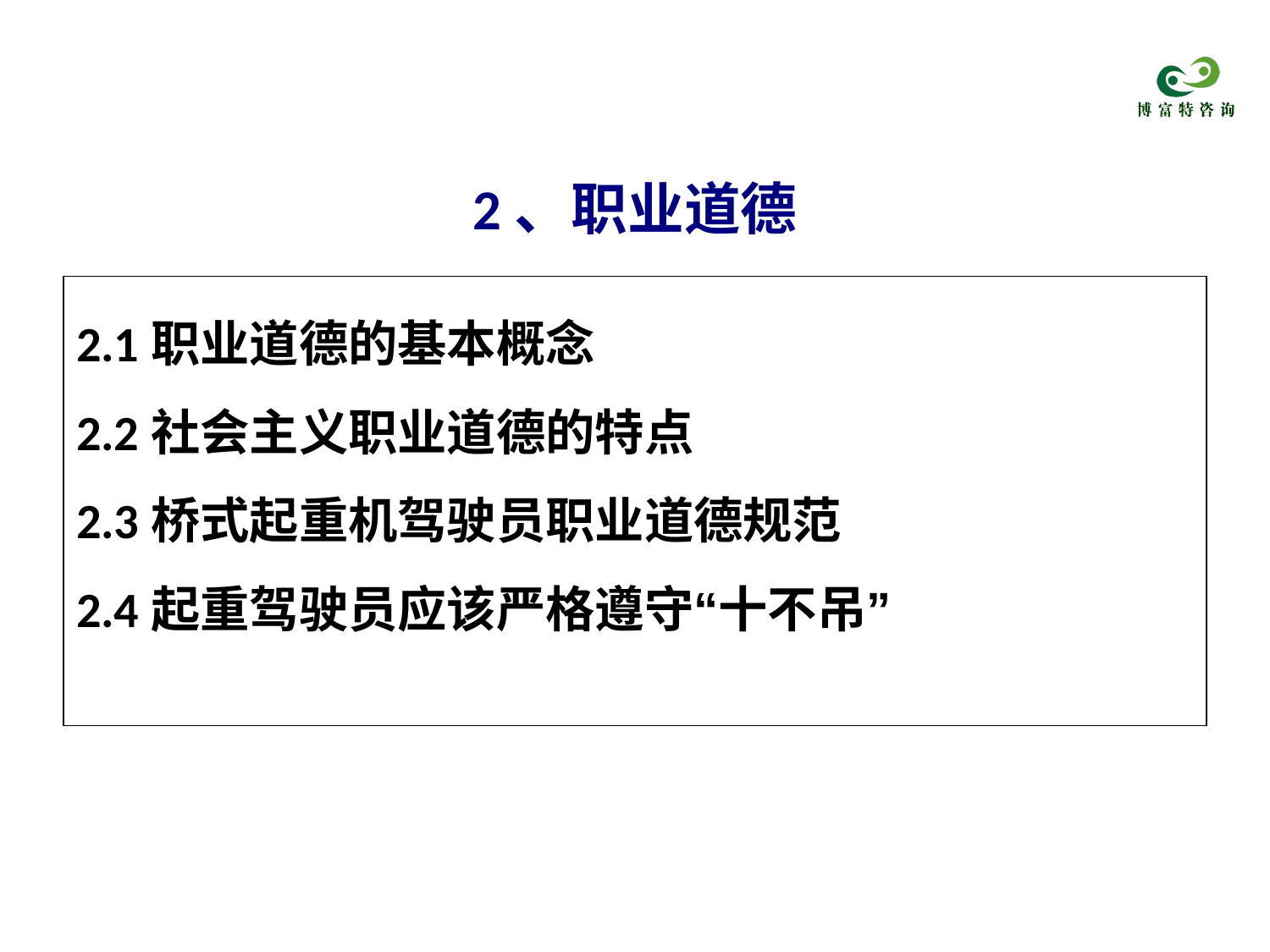

2、职业道德
2.1职业道德的基本概念
2.2社会主义职业道德的特点
2.3桥式起重机驾驶员职业道德规范
2.4起重驾驶员应该严格遵守“十不吊”
26